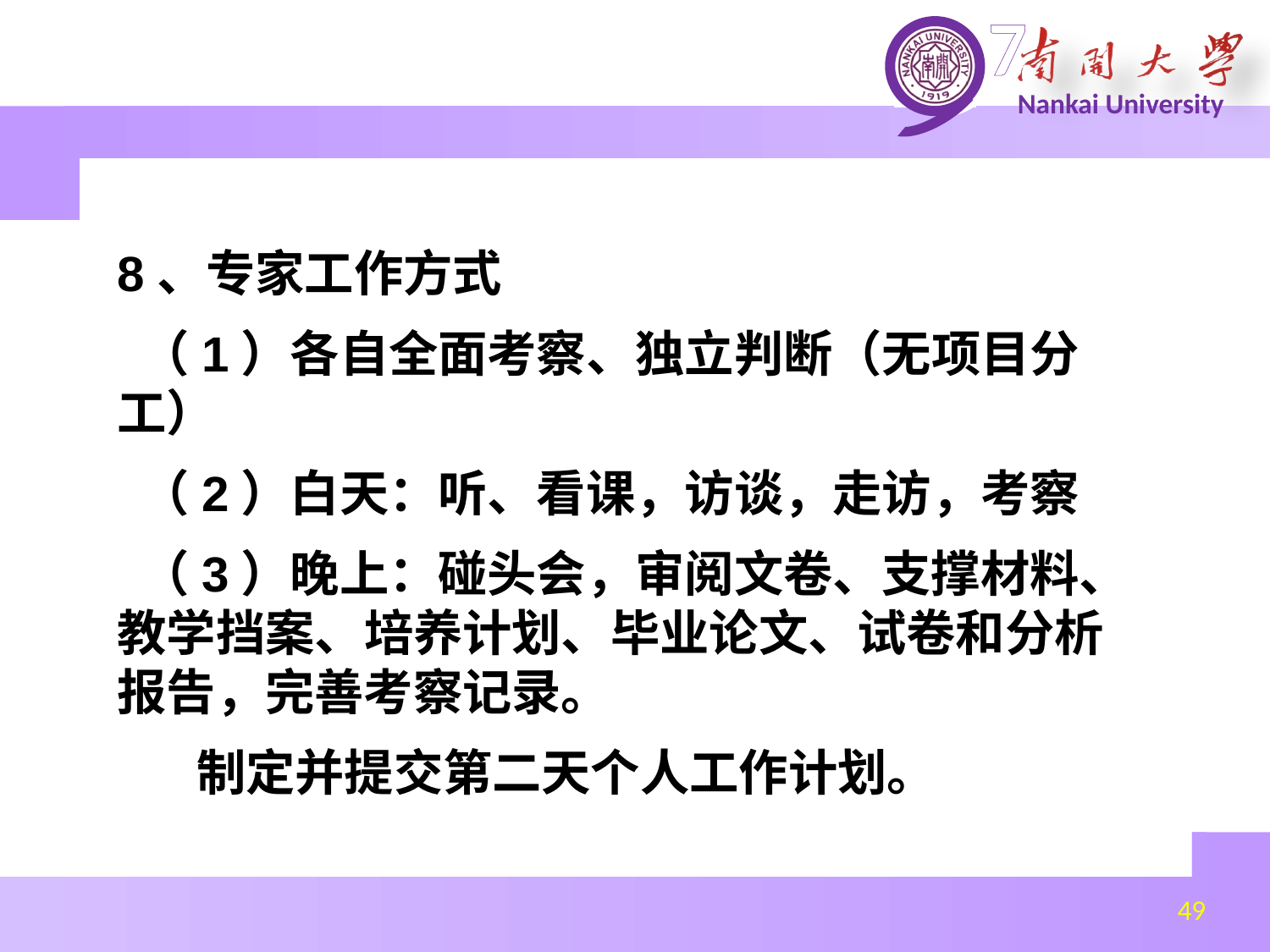

8、专家工作方式
 （1）各自全面考察、独立判断（无项目分工）
 （2）白天：听、看课，访谈，走访，考察
 （3）晚上：碰头会，审阅文卷、支撑材料、教学挡案、培养计划、毕业论文、试卷和分析报告，完善考察记录。
      制定并提交第二天个人工作计划。